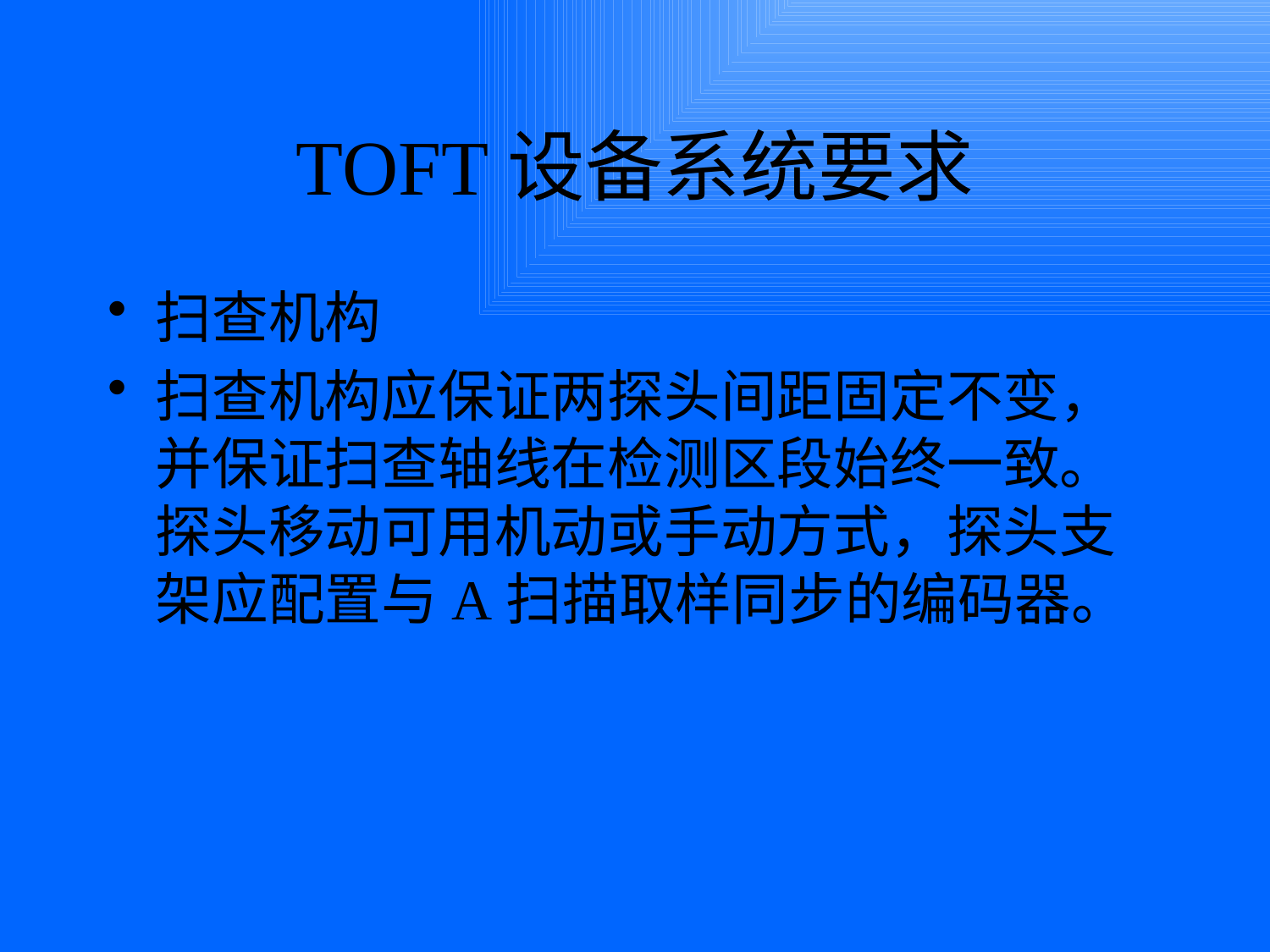

# TOFT设备系统要求
扫查机构
扫查机构应保证两探头间距固定不变，并保证扫查轴线在检测区段始终一致。探头移动可用机动或手动方式，探头支架应配置与A扫描取样同步的编码器。